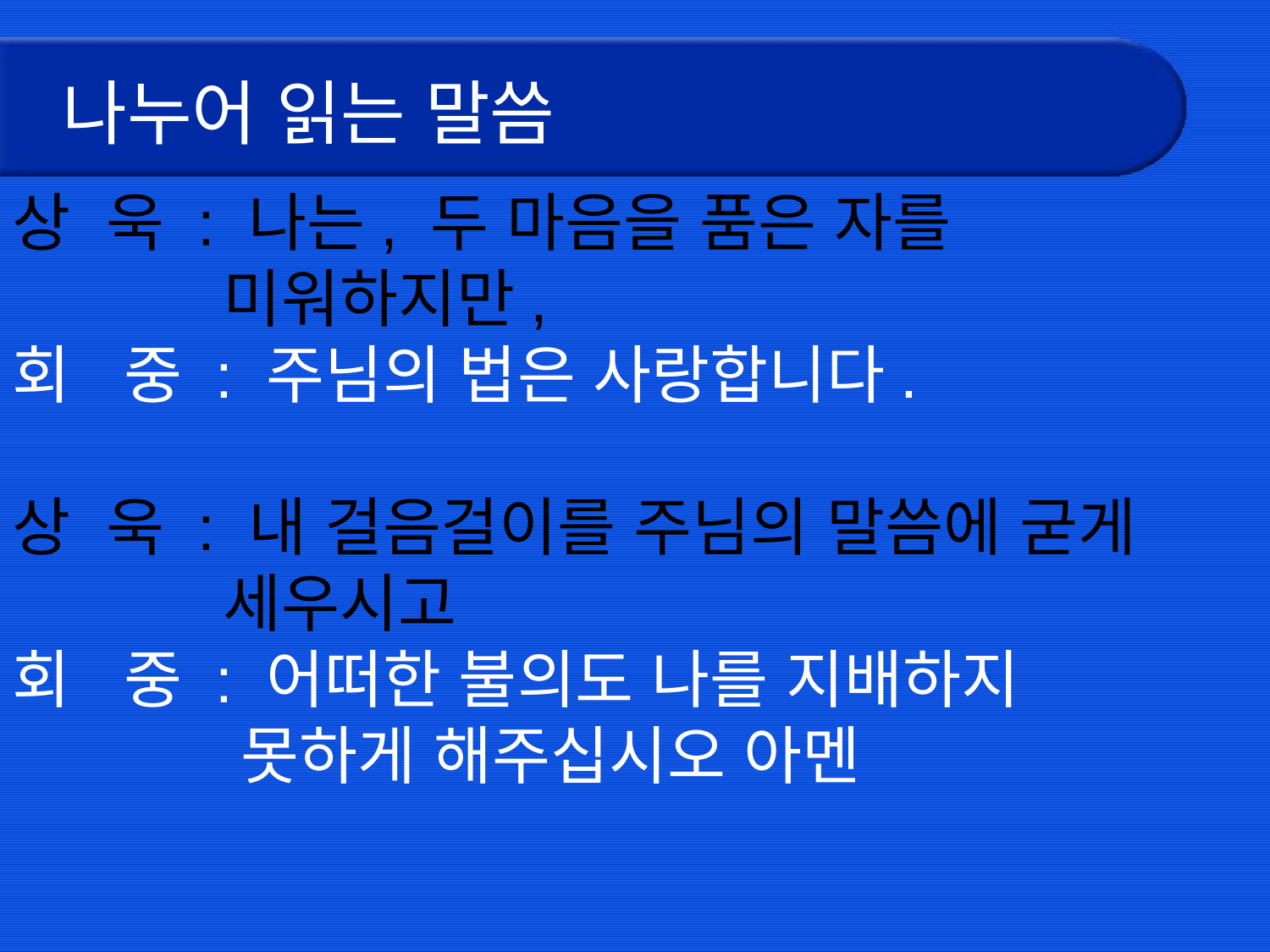

# 나누어 읽는 말씀
상  욱 : 나는, 두 마음을 품은 자를
           미워하지만,
회   중 : 주님의 법은 사랑합니다.

상  욱 : 내 걸음걸이를 주님의 말씀에 굳게
           세우시고
회   중 : 어떠한 불의도 나를 지배하지
            못하게 해주십시오 아멘